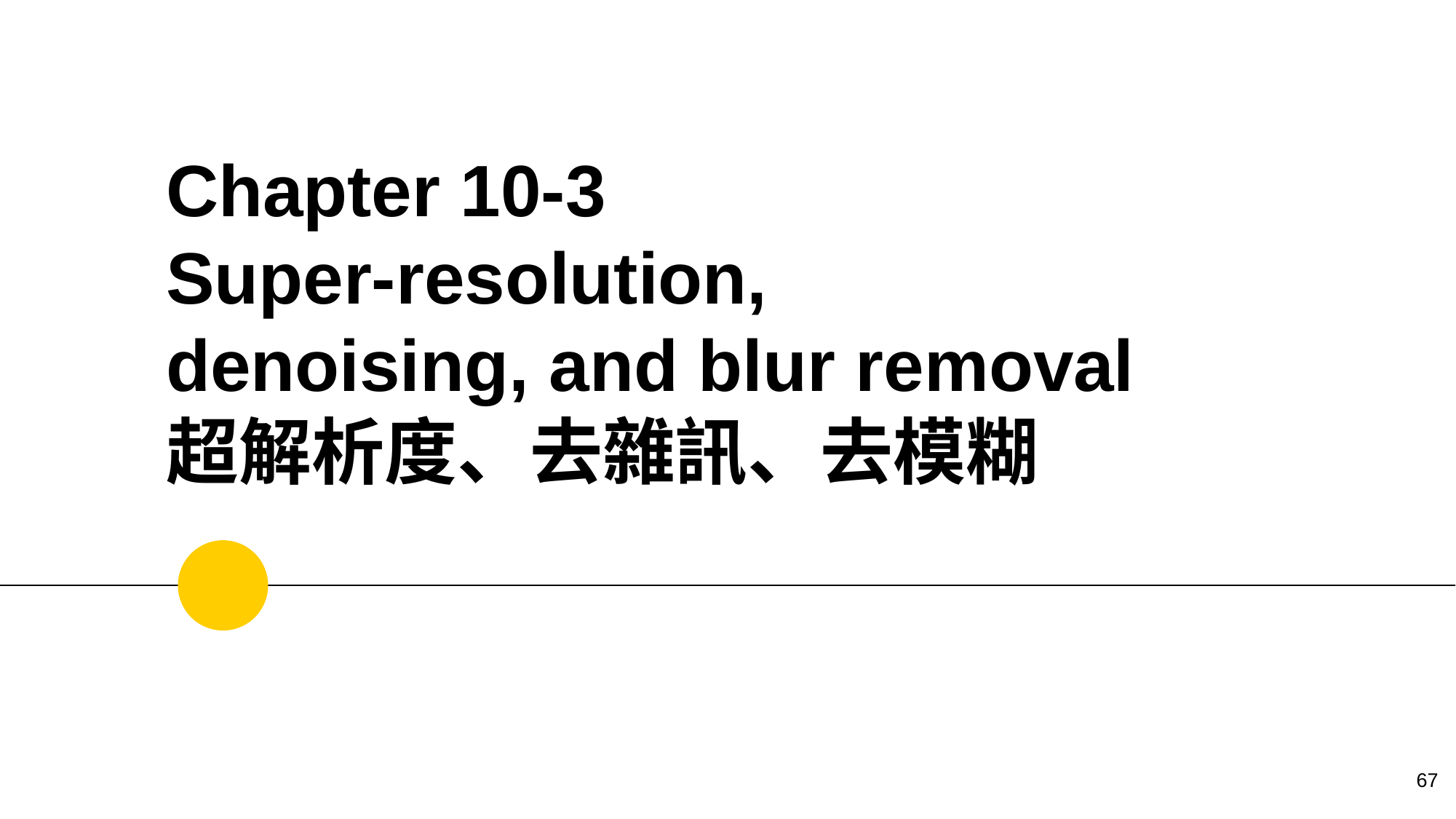

# Chapter 10-3 Super-resolution, denoising, and blur removal 超解析度、去雜訊、去模糊
67